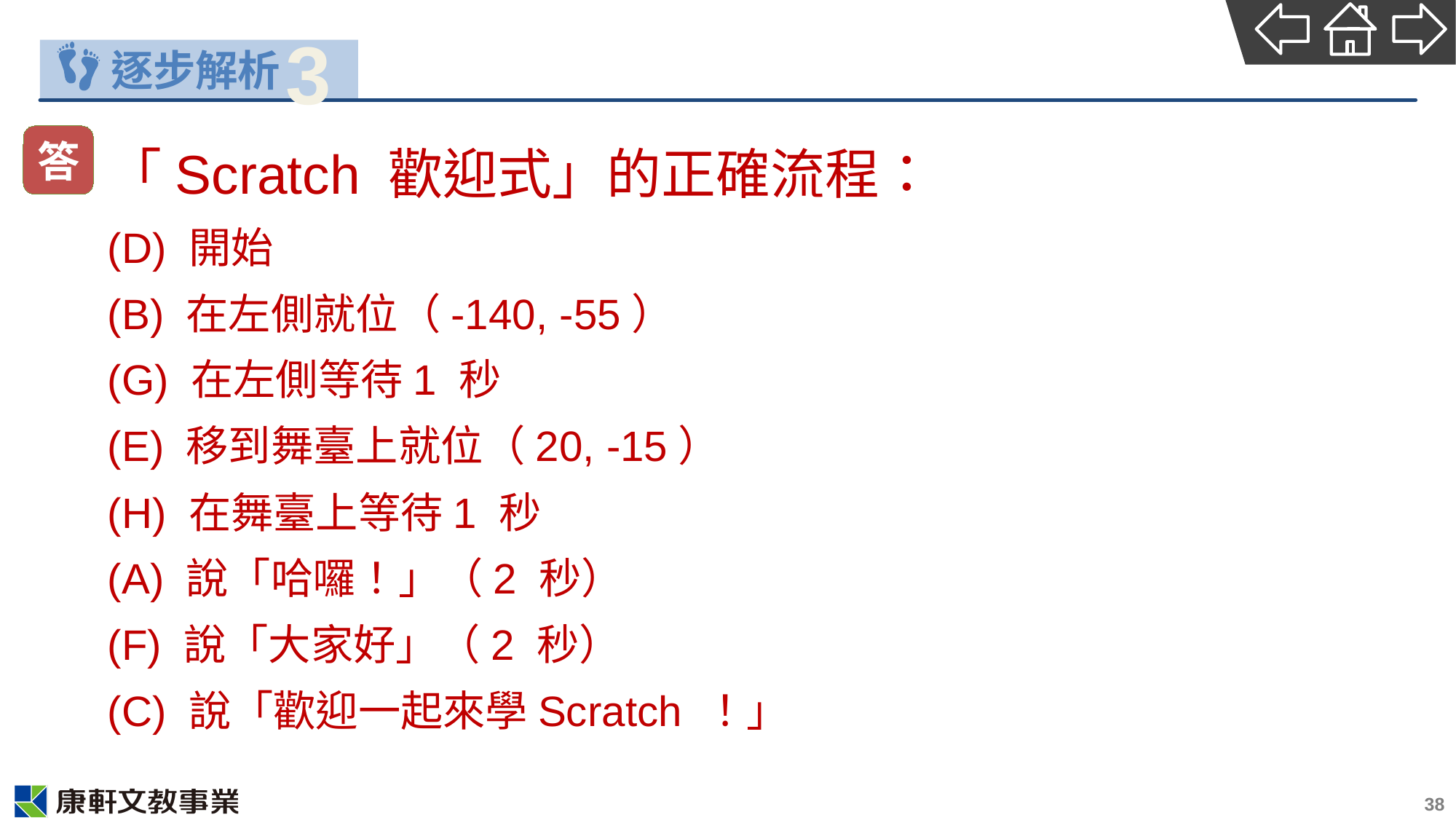

3
「Scratch 歡迎式」的正確流程：
(D) 開始
(B) 在左側就位（-140, -55）
(G) 在左側等待1 秒
(E) 移到舞臺上就位（20, -15）
(H) 在舞臺上等待1 秒
(A) 說「哈囉！」（2 秒）
(F) 說「大家好」（2 秒）
(C) 說「歡迎一起來學Scratch ！」
答
38